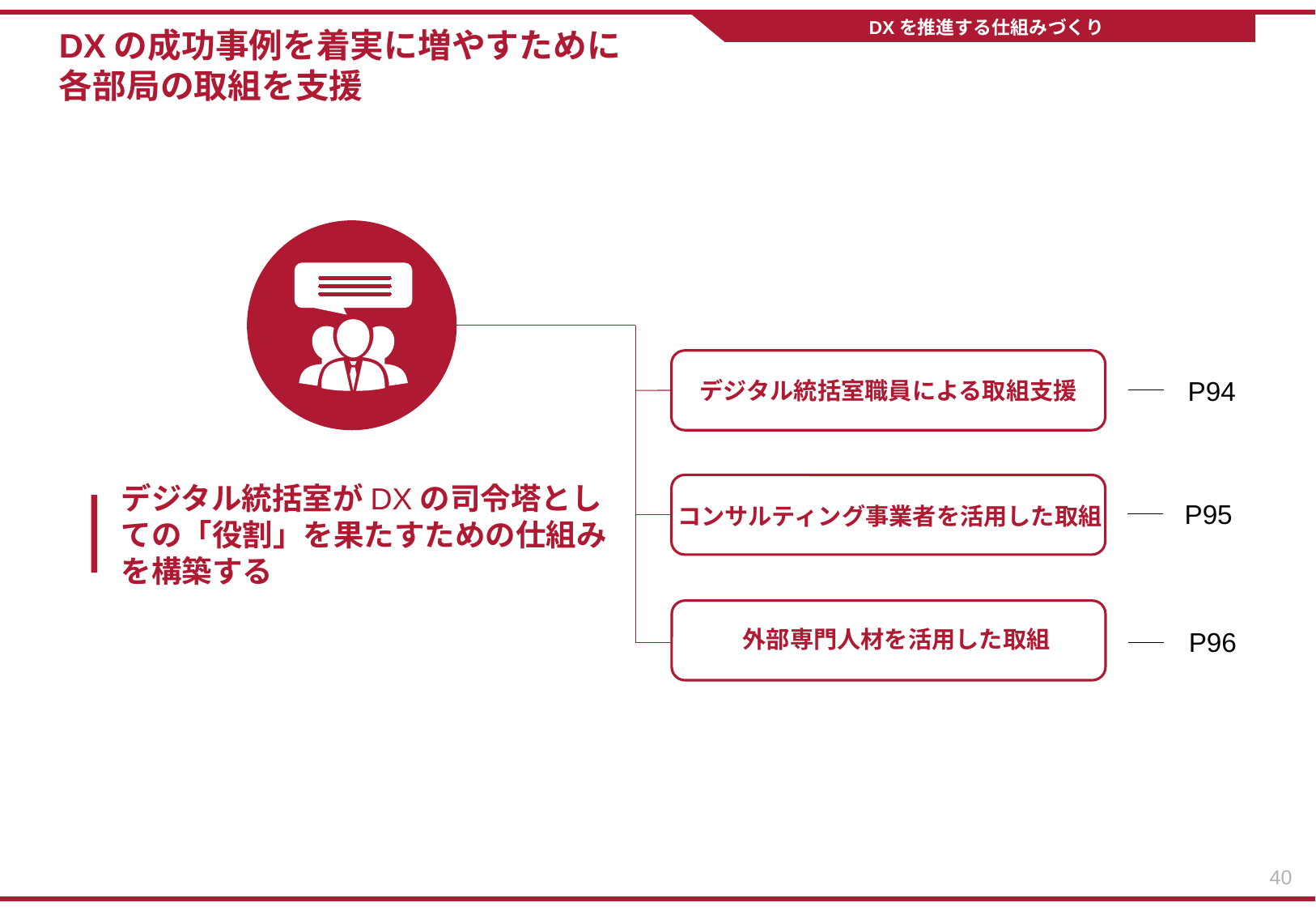

DXを推進する仕組みづくり
DXの成功事例を着実に増やすために
各部局の取組を支援

P94

デジタル統括室職員による取組支援
P95

デジタル統括室がDXの司令塔としての「役割」を果たすための仕組みを構築する
コンサルティング事業者を活用した取組
P96

外部専門人材を活用した取組
40